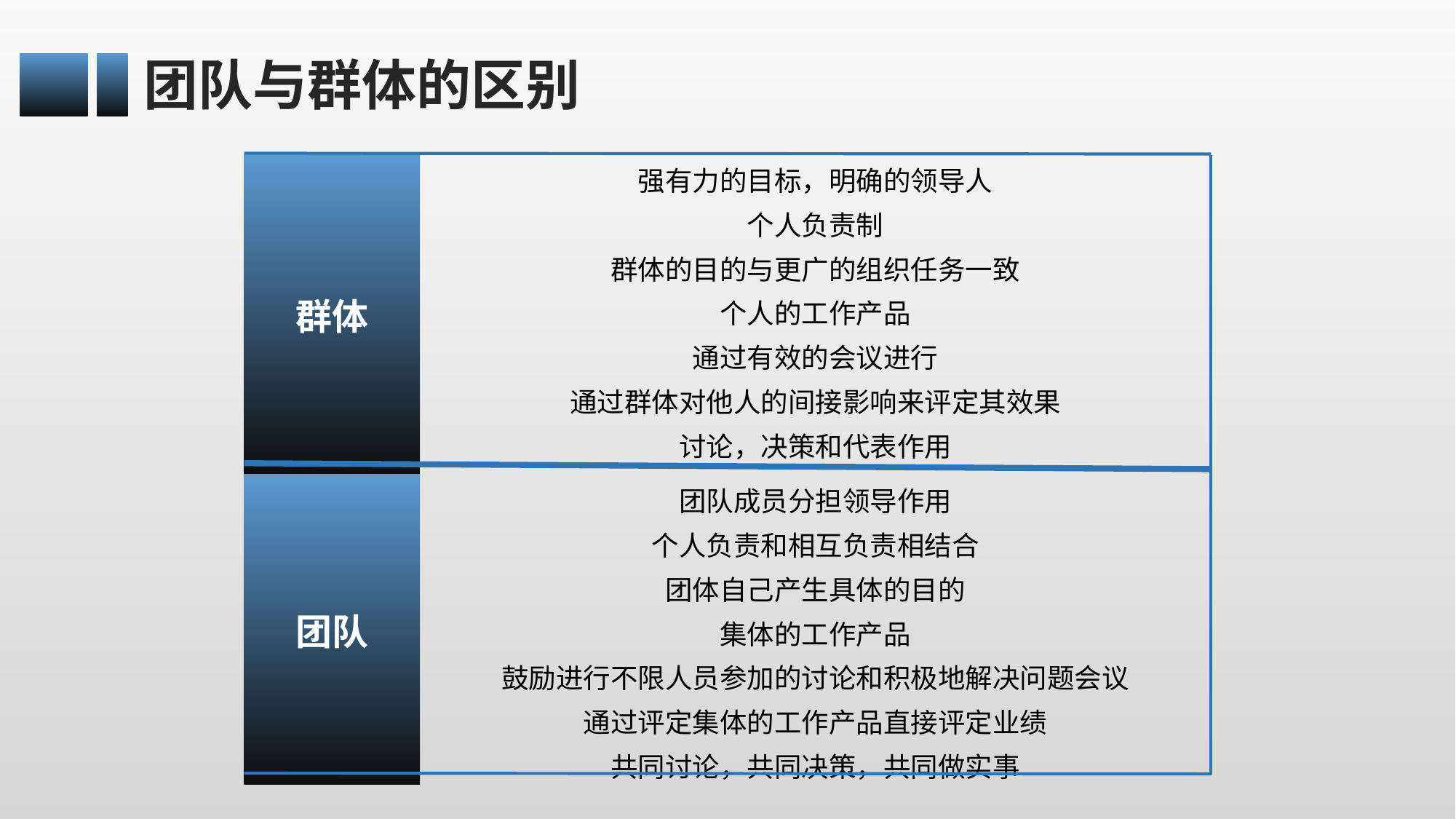

团队与群体的区别

| 群体 | 强有力的目标，明确的领导人 |
| --- | --- |
|  | 个人负责制 |
|  | 群体的目的与更广的组织任务一致 |
|  | 个人的工作产品 |
|  | 通过有效的会议进行 |
|  | 通过群体对他人的间接影响来评定其效果 |
|  | 讨论，决策和代表作用 |
| 团队 | 团队成员分担领导作用 |
|  | 个人负责和相互负责相结合 |
|  | 团体自己产生具体的目的 |
|  | 集体的工作产品 |
|  | 鼓励进行不限人员参加的讨论和积极地解决问题会议 |
|  | 通过评定集体的工作产品直接评定业绩 |
|  | 共同讨论，共同决策，共同做实事 |